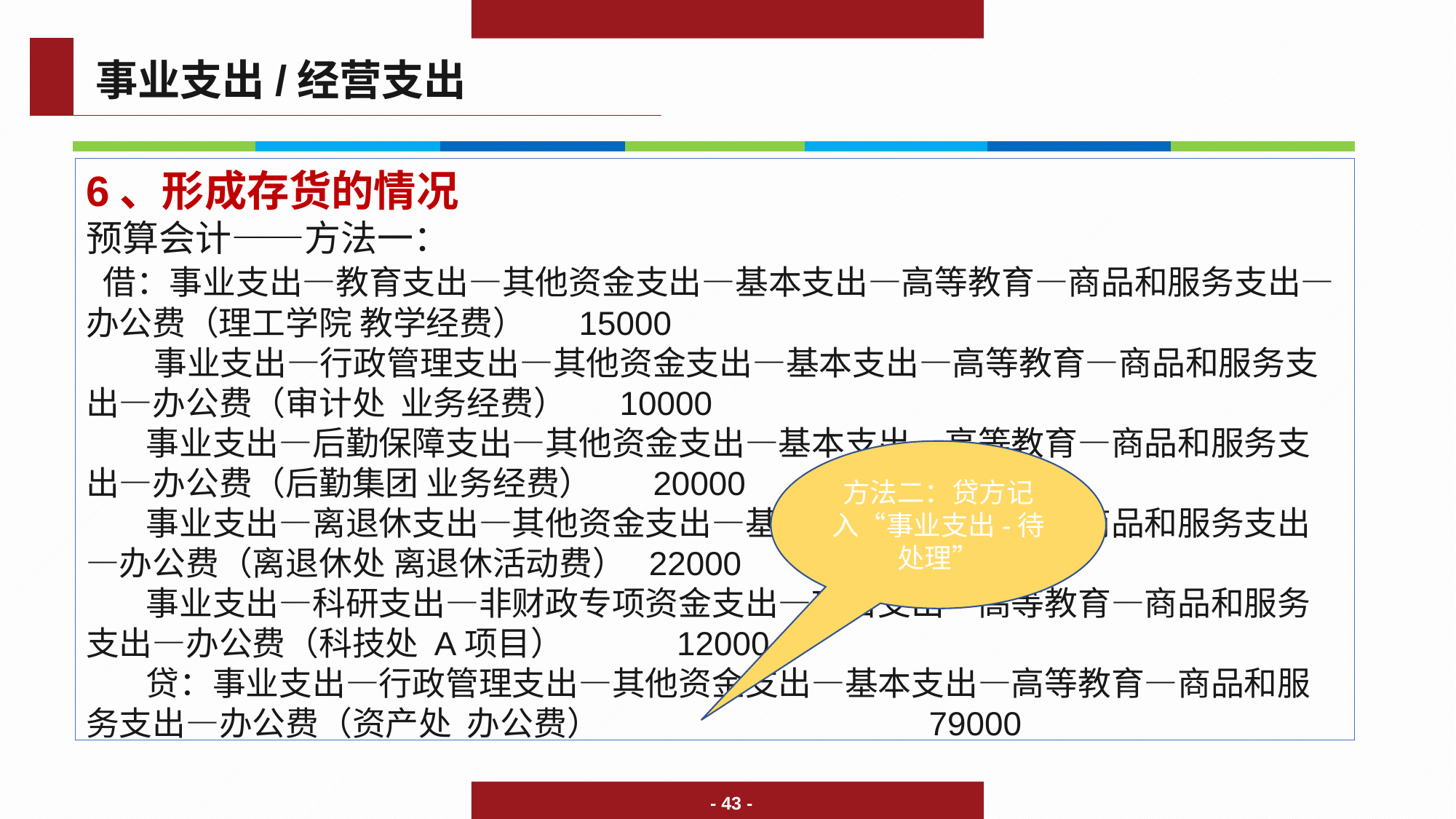

事业支出/经营支出

6、形成存货的情况
预算会计——方法一：
 借：事业支出—教育支出—其他资金支出—基本支出—高等教育—商品和服务支出—办公费（理工学院 教学经费）      15000
        事业支出—行政管理支出—其他资金支出—基本支出—高等教育—商品和服务支出—办公费（审计处  业务经费）      10000
       事业支出—后勤保障支出—其他资金支出—基本支出—高等教育—商品和服务支出—办公费（后勤集团 业务经费）       20000
       事业支出—离退休支出—其他资金支出—基本支出—高等教育—商品和服务支出—办公费（离退休处 离退休活动费）  22000
       事业支出—科研支出—非财政专项资金支出—项目支出—高等教育—商品和服务支出—办公费（科技处 A项目）              12000
       贷：事业支出—行政管理支出—其他资金支出—基本支出—高等教育—商品和服务支出—办公费（资产处  办公费）                                           79000

方法二：贷方记入“事业支出-待处理”

- 43 -